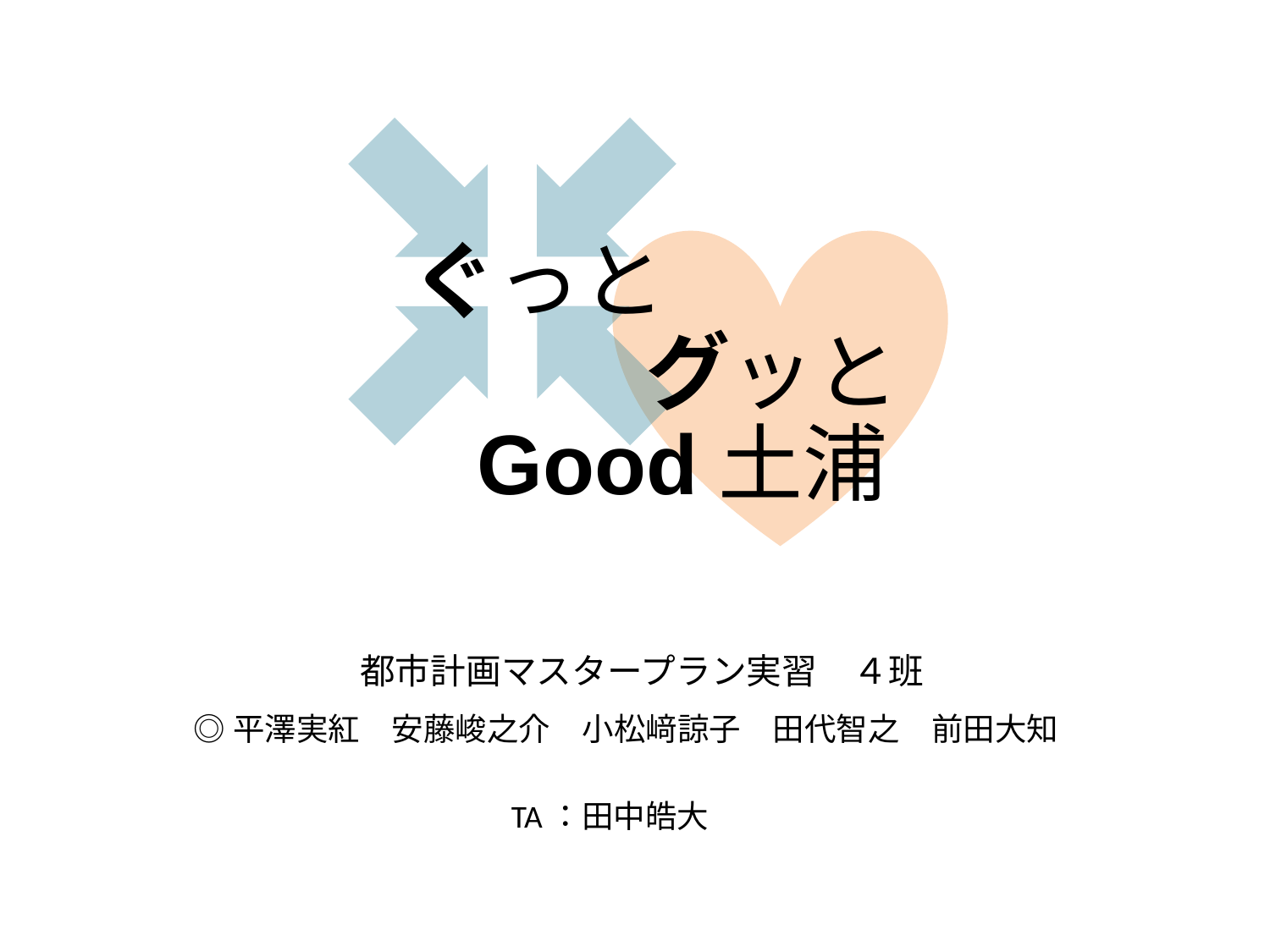

ぐっと
  　　　グッと
　 Good土浦

都市計画マスタープラン実習　４班
◎平澤実紅　安藤峻之介　小松﨑諒子　田代智之　前田大知
TA：田中皓大